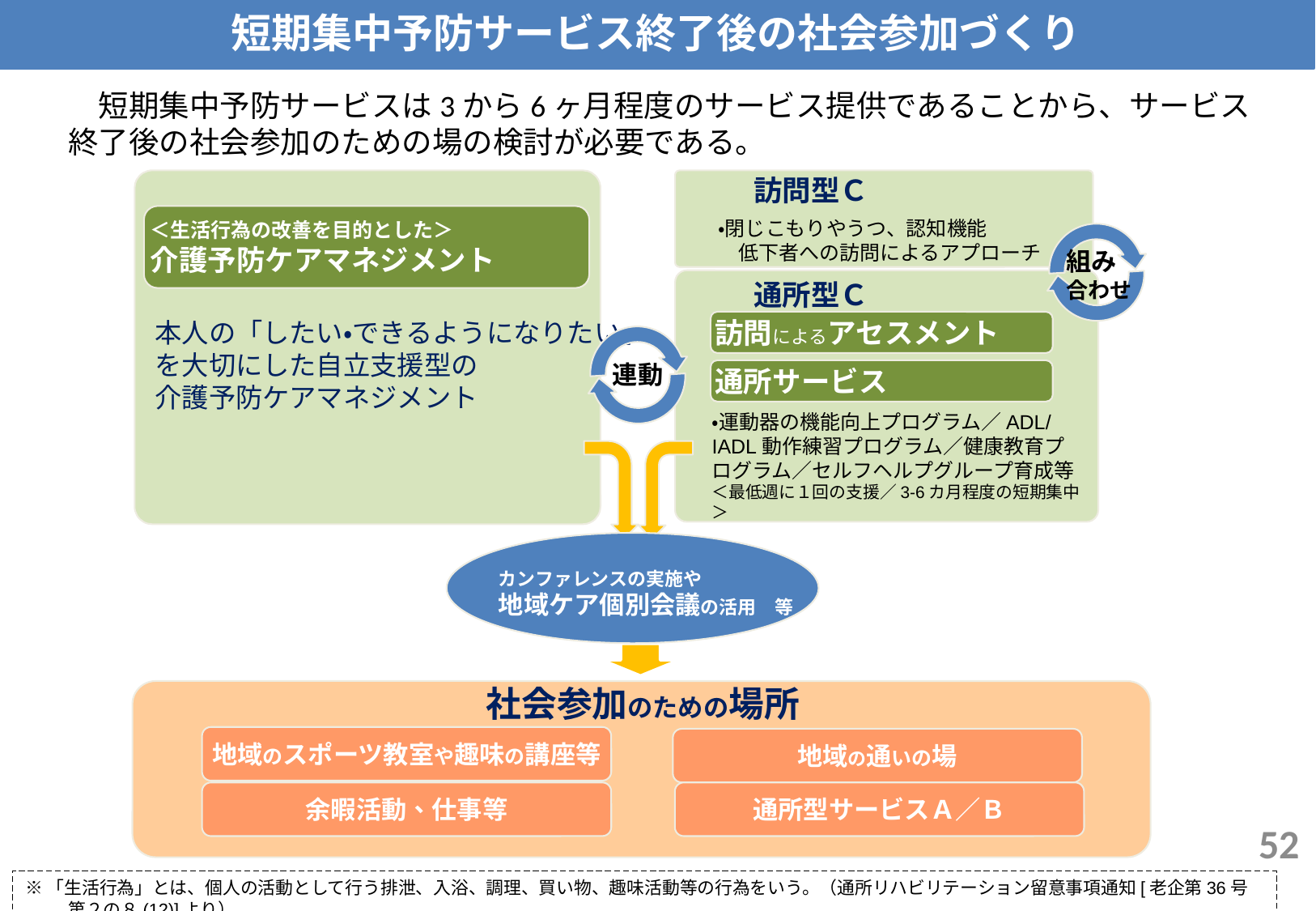

短期集中予防サービス終了後の社会参加づくり
　短期集中予防サービスは3から6ヶ月程度のサービス提供であることから、サービス終了後の社会参加のための場の検討が必要である。
訪問型Ｃ

本人の「したい・できるようになりたい」
を大切にした自立支援型の
介護予防ケアマネジメント

＜生活行為の改善を目的とした＞
介護予防ケアマネジメント
・閉じこもりやうつ、認知機能
　低下者への訪問によるアプローチ

組み
合わせ

通所型Ｃ
訪問によるアセスメント

連動
通所サービス
・運動器の機能向上プログラム／ADL/IADL動作練習プログラム／健康教育プログラム／セルフヘルプグループ育成等
＜最低週に１回の支援／3-6カ月程度の短期集中＞

カンファレンスの実施や
地域ケア個別会議の活用　等

社会参加のための場所

地域のスポーツ教室や趣味の講座等
地域の通いの場
余暇活動、仕事等
通所型サービスＡ／Ｂ
52
※「生活行為」とは、個人の活動として行う排泄、入浴、調理、買い物、趣味活動等の行為をいう。（通所リハビリテーション留意事項通知[老企第36号　第２の８(12)]より）